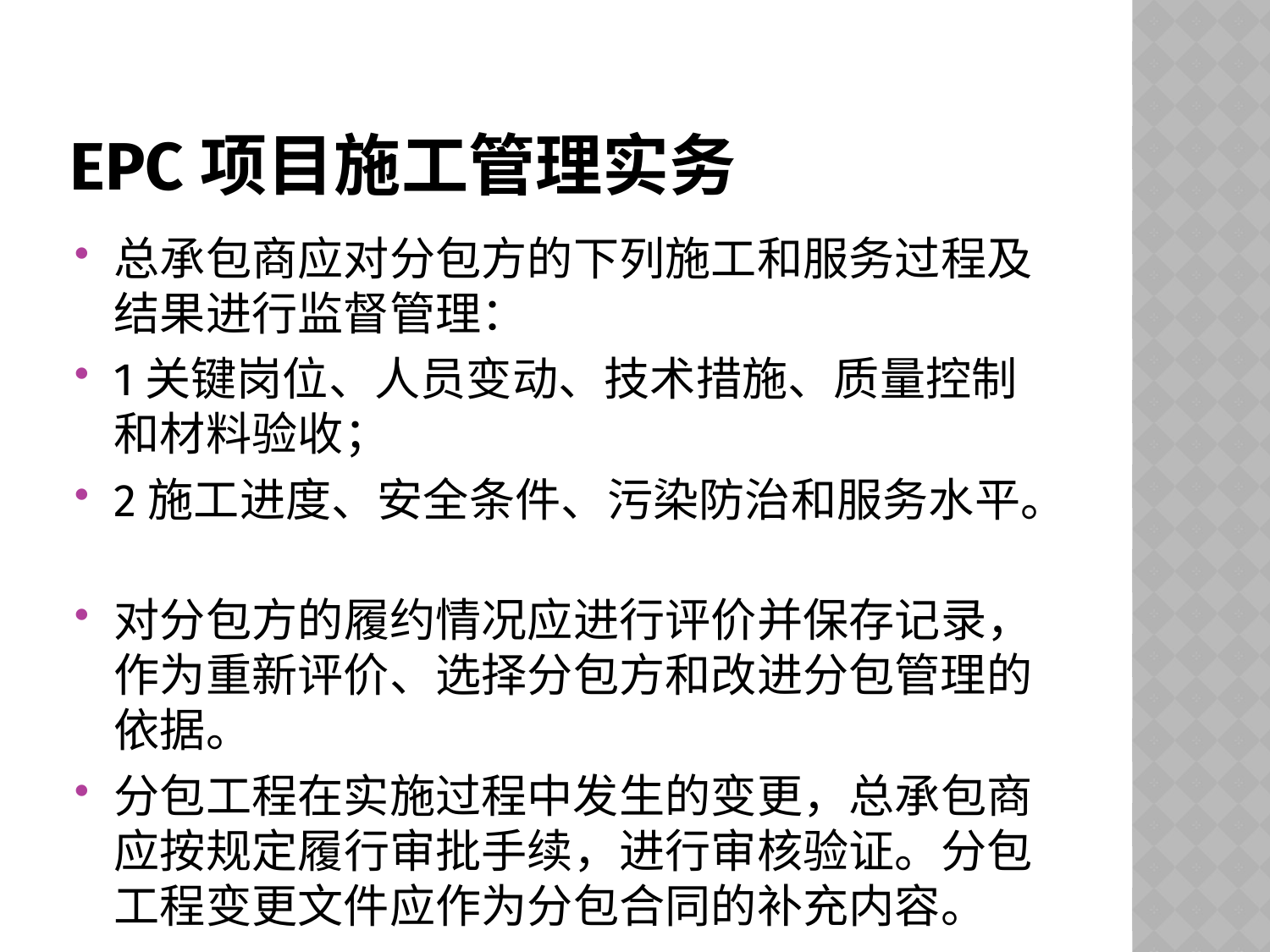

# EPC项目施工管理实务
总承包商应对分包方的下列施工和服务过程及结果进行监督管理：
1关键岗位、人员变动、技术措施、质量控制和材料验收；
2施工进度、安全条件、污染防治和服务水平。
对分包方的履约情况应进行评价并保存记录，作为重新评价、选择分包方和改进分包管理的依据。
分包工程在实施过程中发生的变更，总承包商应按规定履行审批手续，进行审核验证。分包工程变更文件应作为分包合同的补充内容。